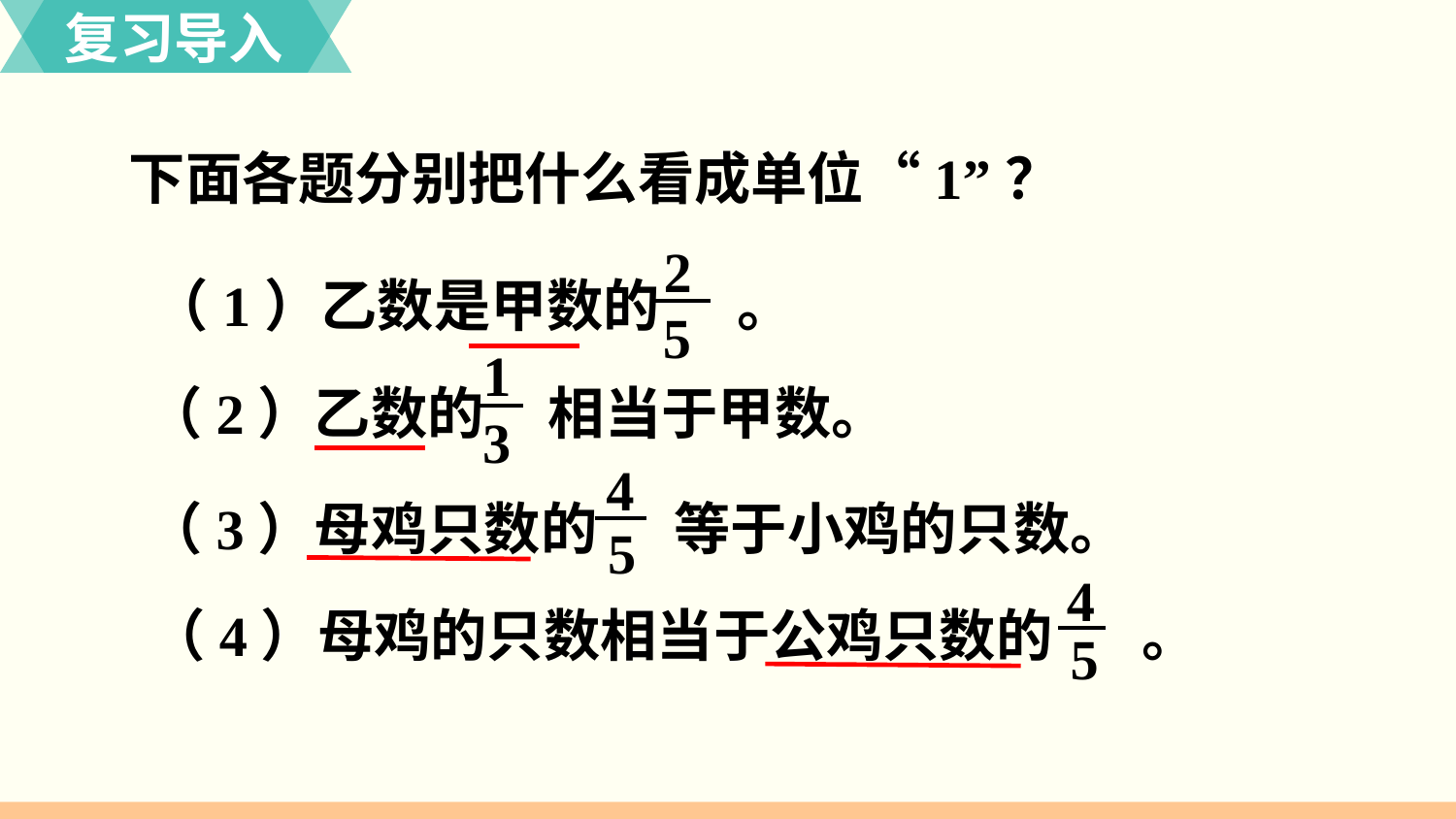

复习导入

下面各题分别把什么看成单位“1”？
（1）乙数是甲数的      。
2
5
1
3
（2）乙数的     相当于甲数。
4
5
（3）母鸡只数的      等于小鸡的只数。
4
5
（4）母鸡的只数相当于公鸡只数的       。